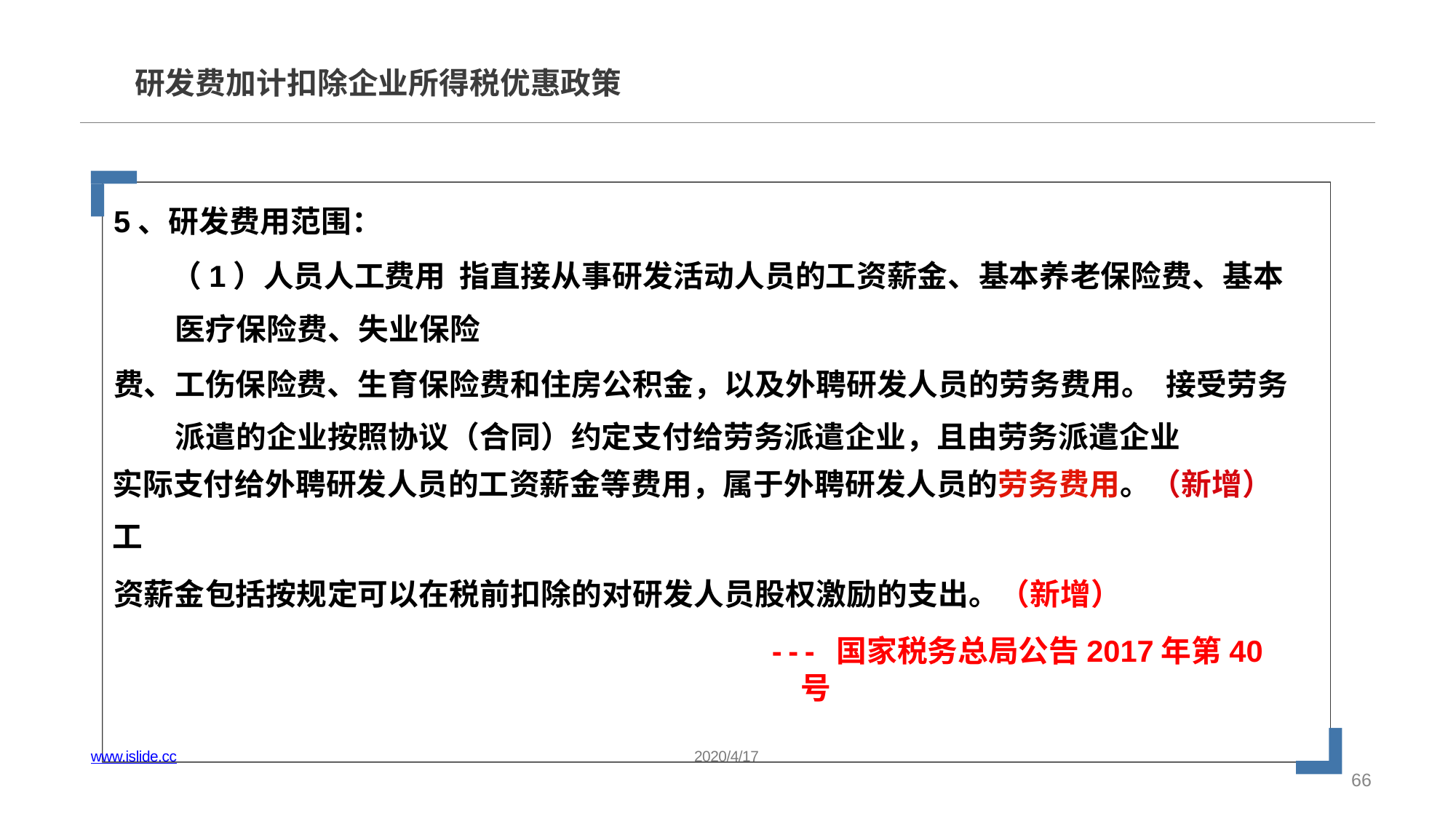

# 研发费加计扣除企业所得税优惠政策

5、研发费用范围：
（1）人员人工费用  指直接从事研发活动人员的工资薪金、基本养老保险费、基本医疗保险费、失业保险
费、工伤保险费、生育保险费和住房公积金，以及外聘研发人员的劳务费用。  接受劳务派遣的企业按照协议（合同）约定支付给劳务派遣企业，且由劳务派遣企业
实际支付给外聘研发人员的工资薪金等费用，属于外聘研发人员的劳务费用。（新增）
工
资薪金包括按规定可以在税前扣除的对研发人员股权激励的支出。（新增）
--- 国家税务总局公告2017年第40
号

www.islide.cc
2020/4/17

66